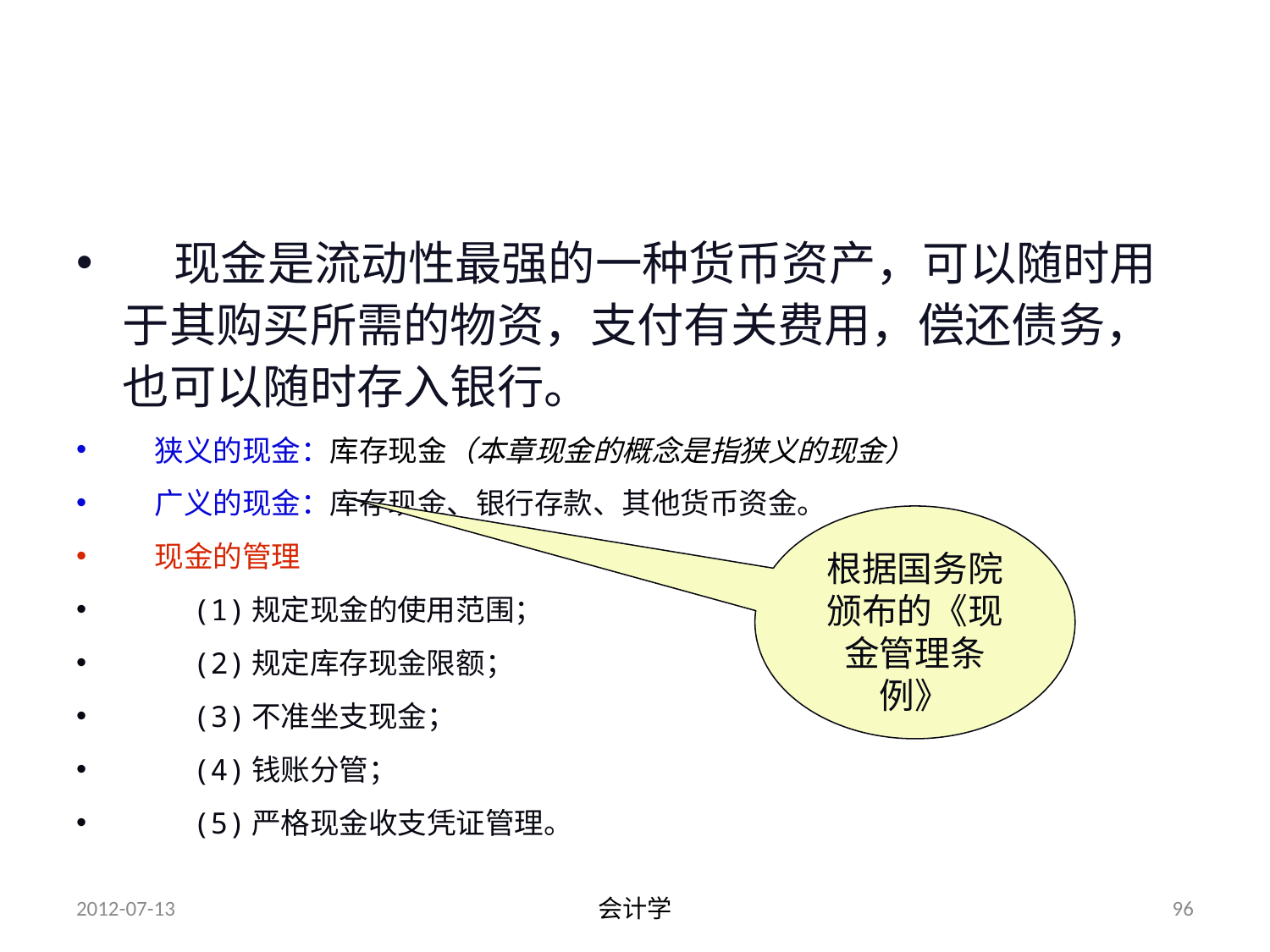

# （一） 现金的含义
    现金是流动性最强的一种货币资产，可以随时用于其购买所需的物资，支付有关费用，偿还债务，也可以随时存入银行。
    狭义的现金：库存现金（本章现金的概念是指狭义的现金）
    广义的现金：库存现金、银行存款、其他货币资金。
    现金的管理
    (1)规定现金的使用范围；
    (2)规定库存现金限额；
    (3)不准坐支现金；
    (4)钱账分管；
    (5)严格现金收支凭证管理。
根据国务院颁布的《现金管理条例》
2012-07-13
会计学
96